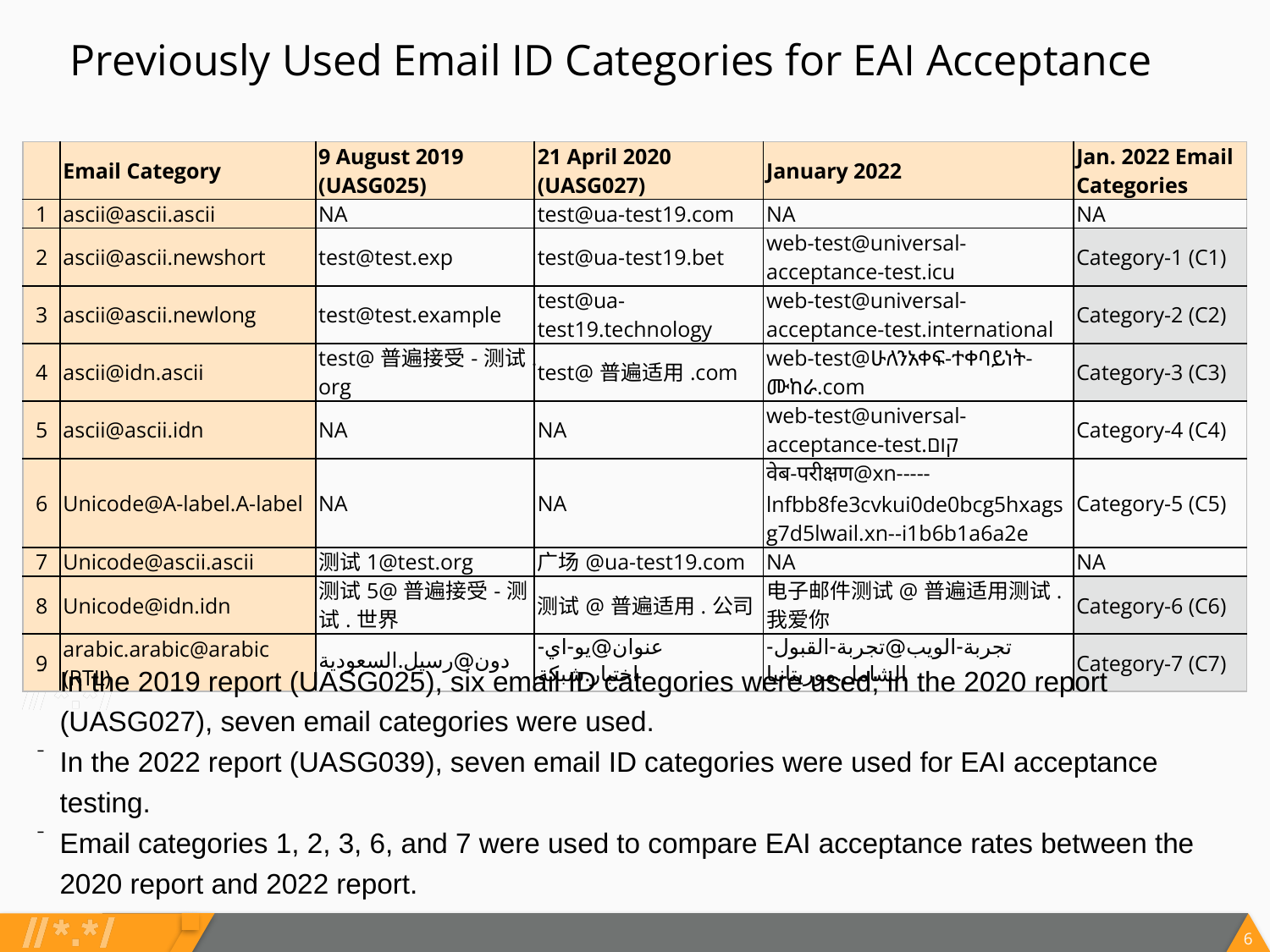

Previously Used Email ID Categories for EAI Acceptance
|  | Email Category | 9 August 2019 (UASG025) | 21 April 2020 (UASG027) | January 2022 | Jan. 2022 Email Categories |
| --- | --- | --- | --- | --- | --- |
| 1 | ascii@ascii.ascii | NA | test@ua-test19.com | NA | NA |
| 2 | ascii@ascii.newshort | test@test.exp | test@ua-test19.bet | web-test@universal-acceptance-test.icu | Category-1 (C1) |
| 3 | ascii@ascii.newlong | test@test.example | test@ua-test19.technology | web-test@universal-acceptance-test.international | Category-2 (C2) |
| 4 | ascii@idn.ascii | test@普遍接受-测试.org | test@普遍适用.com | web-test@ሁለንአቀፍ-ተቀባይነት-ሙከራ.com | Category-3 (C3) |
| 5 | ascii@ascii.idn | NA | NA | web-test@universal-acceptance-test.קום | Category-4 (C4) |
| 6 | Unicode@A-label.A-label | NA | NA | वेब-परीक्षण@xn-----lnfbb8fe3cvkui0de0bcg5hxagsg7d5lwail.xn--i1b6b1a6a2e | Category-5 (C5) |
| 7 | Unicode@ascii.ascii | 测试1@test.org | 广场@ua-test19.com | NA | NA |
| 8 | Unicode@idn.idn | 测试5@普遍接受-测试.世界 | 测试@普遍适用.公司 | 电子邮件测试@普遍适用测试.我爱你 | Category-6 (C6) |
| 9 | arabic.arabic@arabic (RTL) | دون@رسيل.السعودية | عنوان@يو-اي-اختبار.شبكة | تجربة-الويب@تجربة-القبول-الشامل.موريتانيا | Category-7 (C7) |
In the 2019 report (UASG025), six email ID categories were used; in the 2020 report (UASG027), seven email categories were used.
In the 2022 report (UASG039), seven email ID categories were used for EAI acceptance testing.
Email categories 1, 2, 3, 6, and 7 were used to compare EAI acceptance rates between the 2020 report and 2022 report.